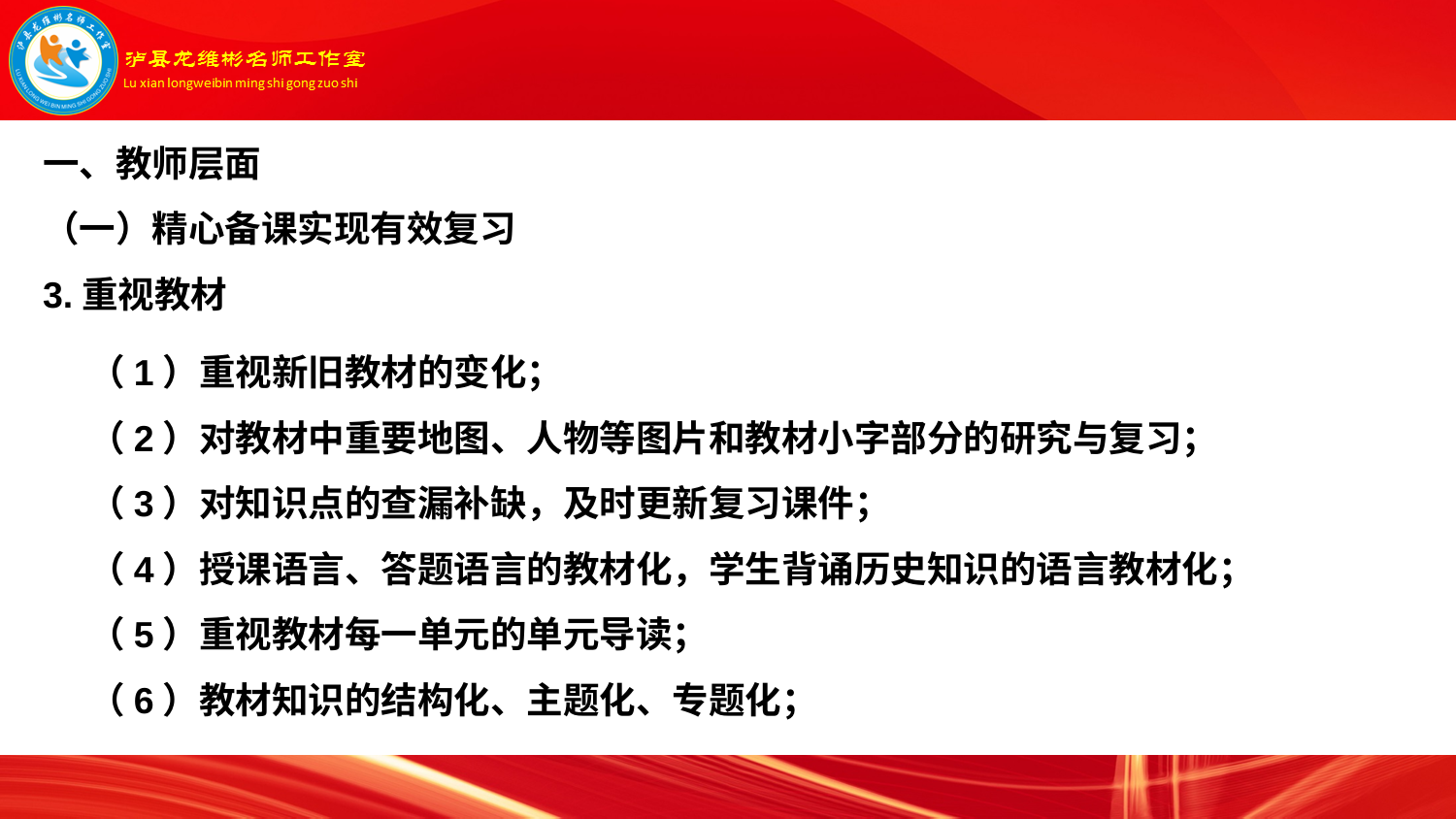

一、教师层面
（一）精心备课实现有效复习
3.重视教材

（1）重视新旧教材的变化；
（2）对教材中重要地图、人物等图片和教材小字部分的研究与复习；
（3）对知识点的查漏补缺，及时更新复习课件；
（4）授课语言、答题语言的教材化，学生背诵历史知识的语言教材化；
（5）重视教材每一单元的单元导读；
（6）教材知识的结构化、主题化、专题化；